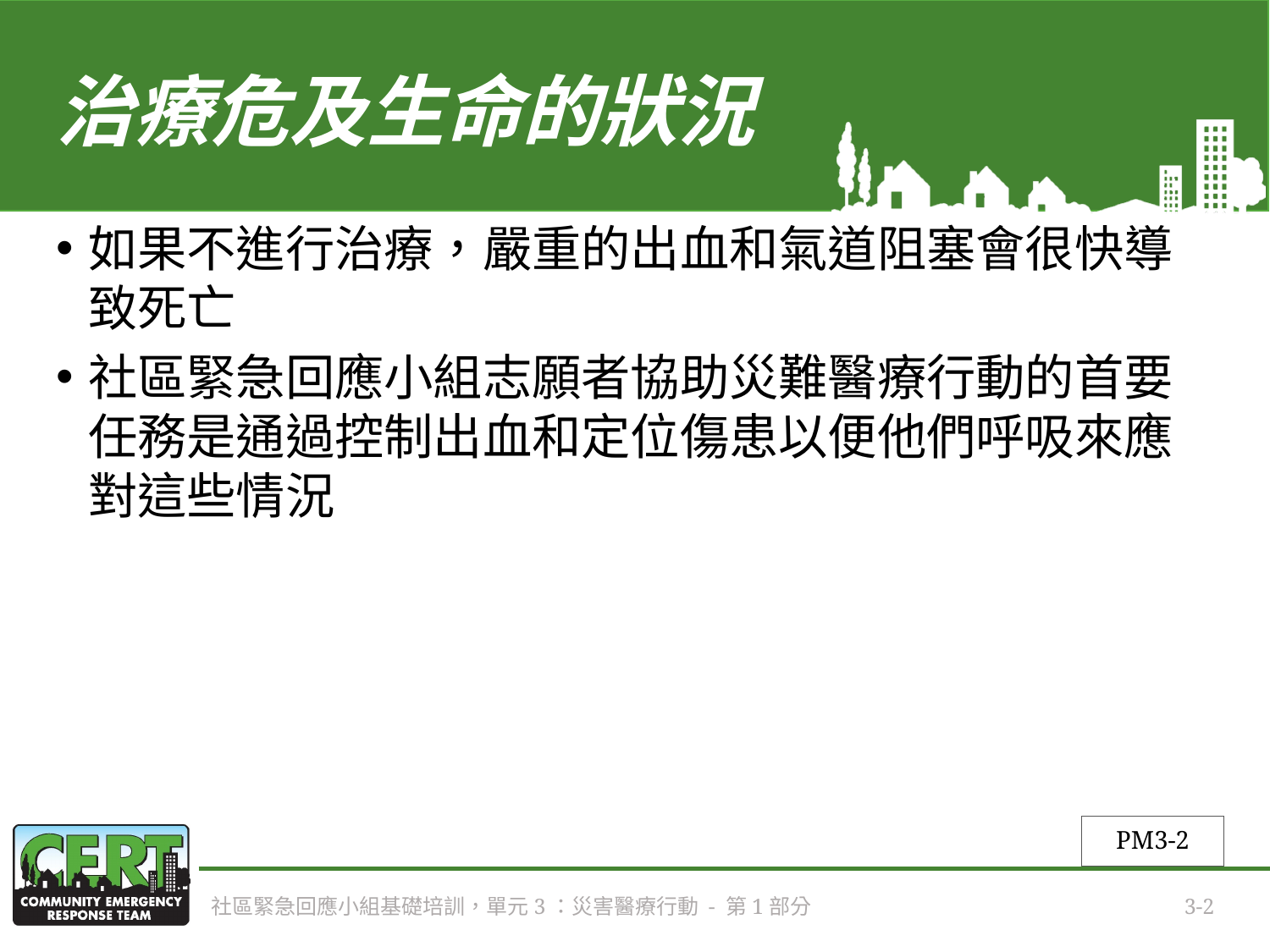

# 治療危及生命的狀況
如果不進行治療，嚴重的出血和氣道阻塞會很快導致死亡
社區緊急回應小組志願者協助災難醫療行動的首要任務是通過控制出血和定位傷患以便他們呼吸來應對這些情況
PM3-2
社區緊急回應小組基礎培訓，單元3：災害醫療行動 - 第1部分
3-2